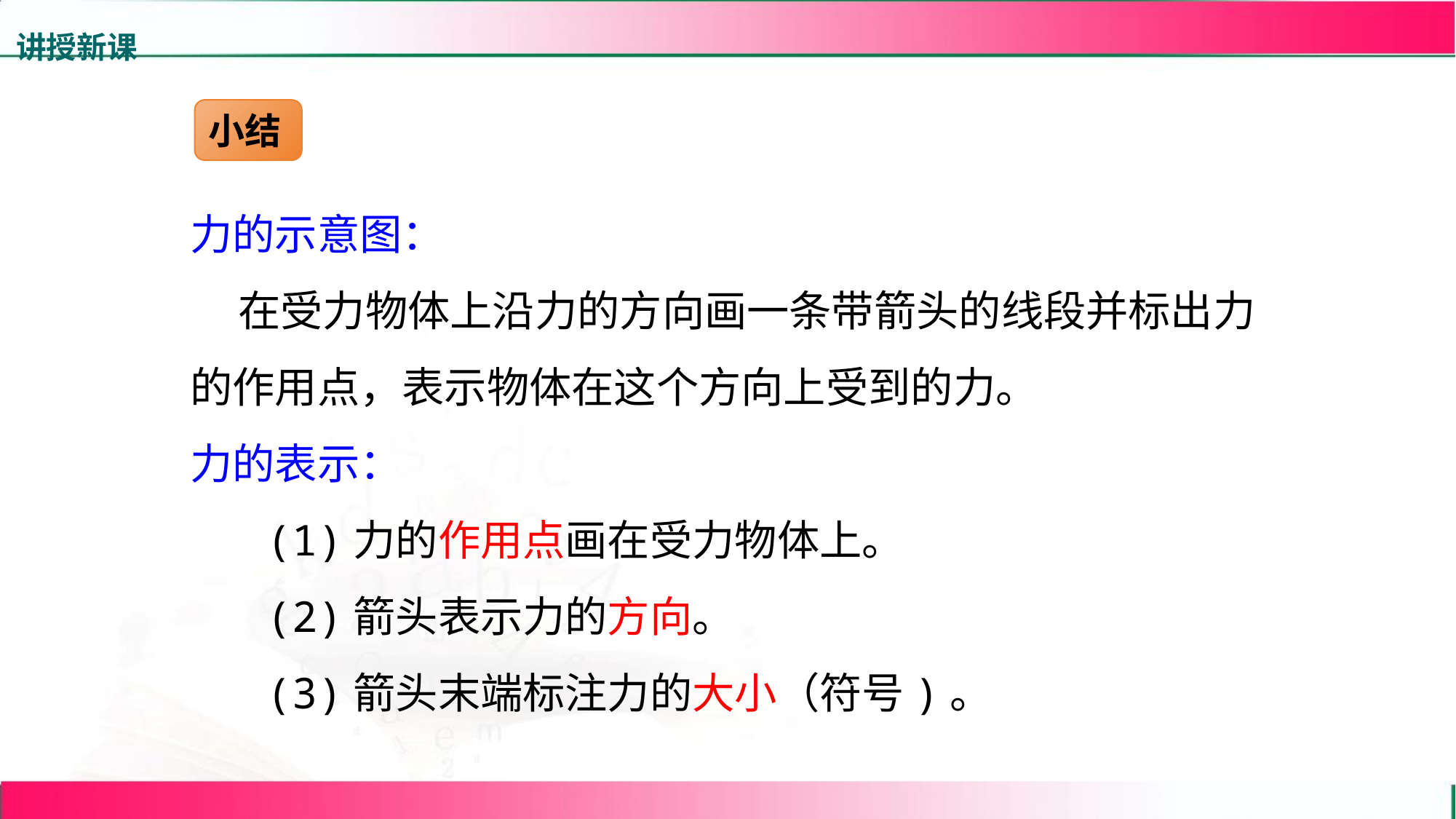

讲授新课
小结
力的示意图：
    在受力物体上沿力的方向画一条带箭头的线段并标出力的作用点，表示物体在这个方向上受到的力。
力的表示：
   (1)力的作用点画在受力物体上。
   (2)箭头表示力的方向。
   (3)箭头末端标注力的大小（符号)。